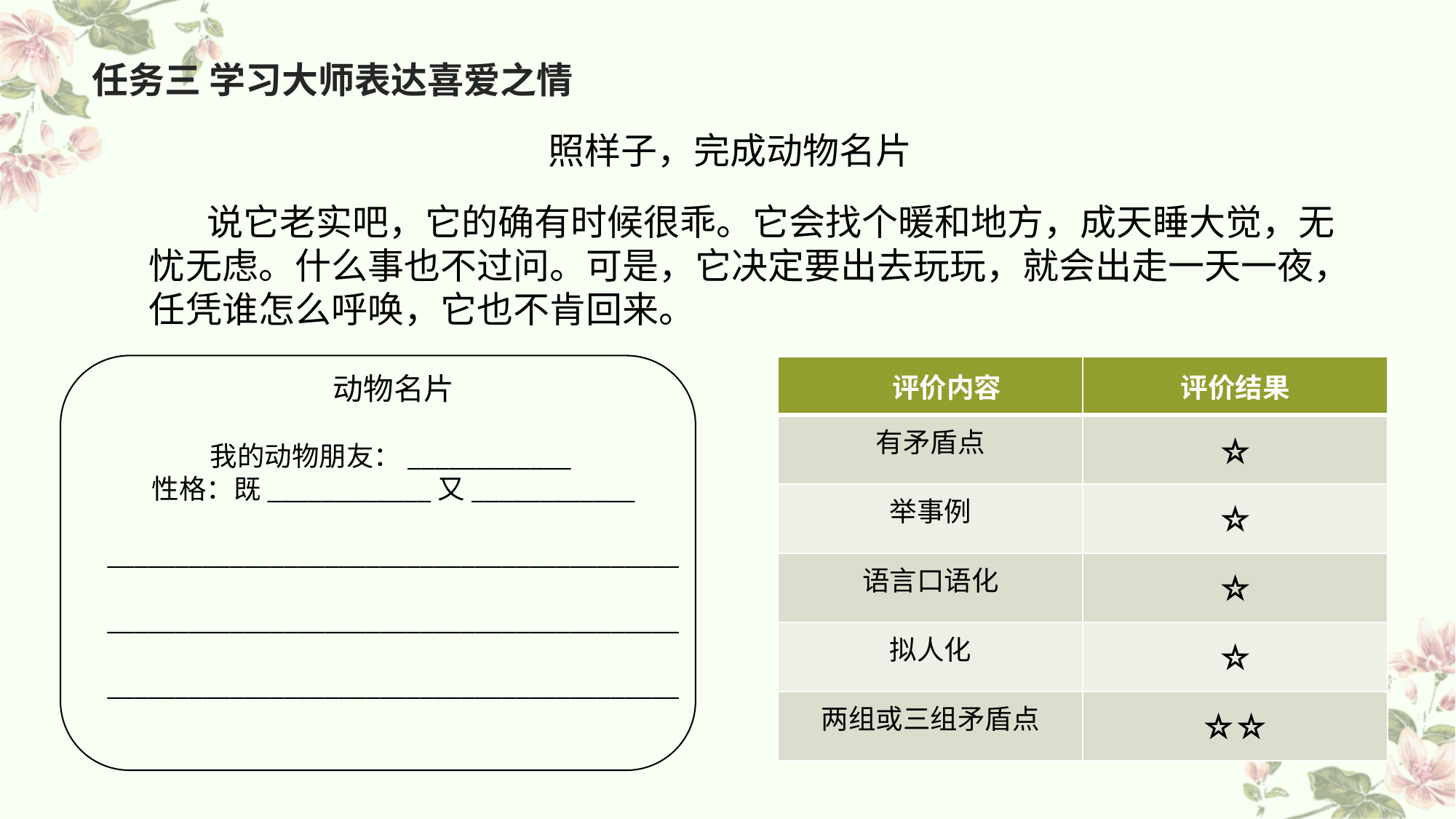

# 任务三 学习大师表达喜爱之情
照样子，完成动物名片
      说它老实吧，它的确有时候很乖。它会找个暖和地方，成天睡大觉，无忧无虑。什么事也不过问。可是，它决定要出去玩玩，就会出走一天一夜，任凭谁怎么呼唤，它也不肯回来。

| 评价内容 | 评价结果 |
| --- | --- |
| 有矛盾点 | ⭐ |
| 举事例 | ⭐ |
| 语言口语化 | ⭐ |
| 拟人化 | ⭐ |
| 两组或三组矛盾点 | ⭐⭐ |
动物名片

  我的动物朋友：____________
性格：既____________又____________

__________________________________________

__________________________________________

__________________________________________